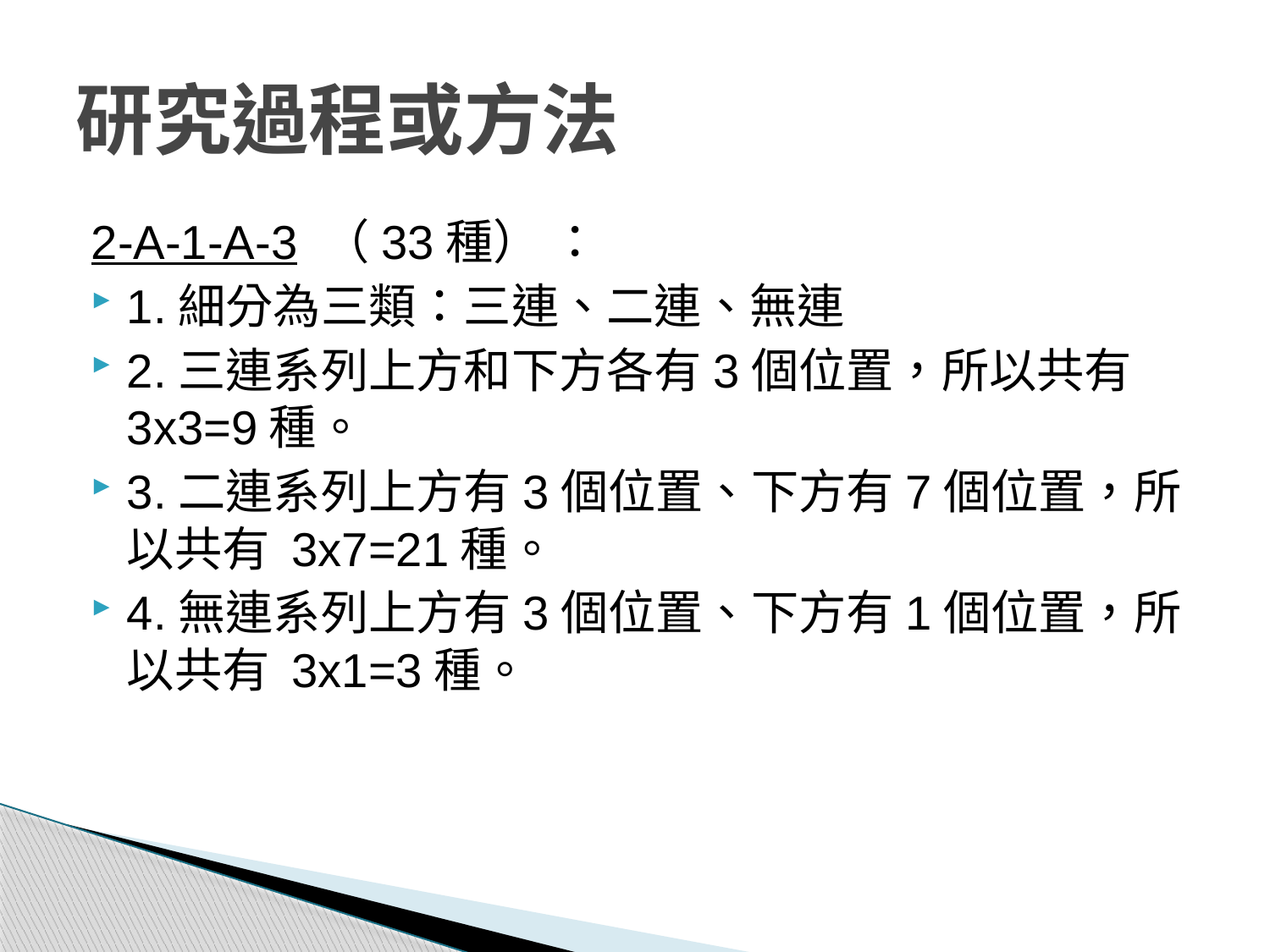

# 研究過程或方法
2-A-1-A-3 （33種） ：
1.細分為三類：三連、二連、無連
2.三連系列上方和下方各有3個位置，所以共有3x3=9種。
3.二連系列上方有3個位置、下方有7個位置，所以共有 3x7=21種。
4.無連系列上方有3個位置、下方有1個位置，所以共有 3x1=3種。